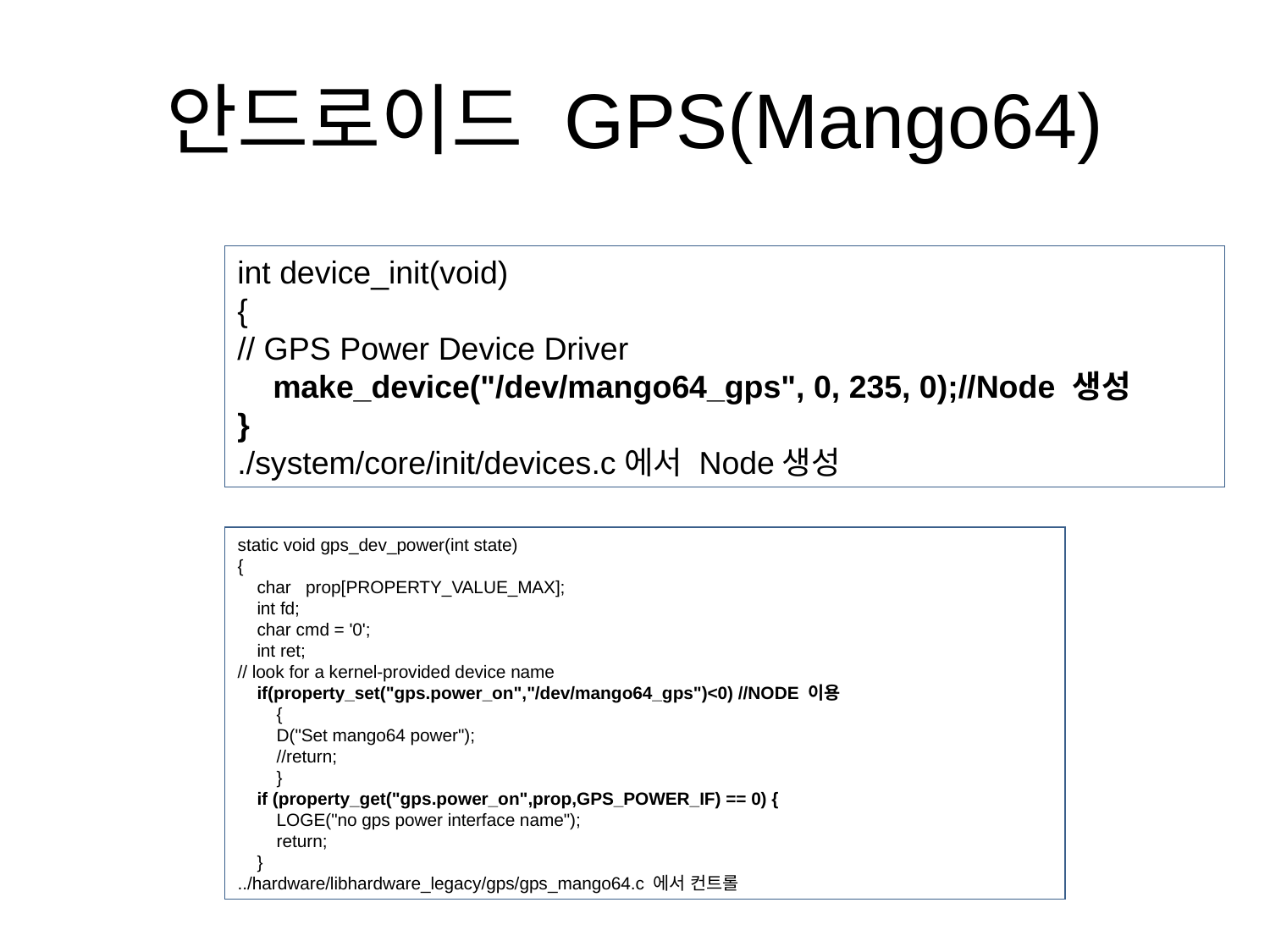

# 안드로이드 GPS(Mango64)
int device_init(void)
{
// GPS Power Device Driver
    make_device("/dev/mango64_gps", 0, 235, 0);//Node 생성
}
./system/core/init/devices.c에서 Node생성
static void gps_dev_power(int state)
{
    char   prop[PROPERTY_VALUE_MAX];
    int fd;
    char cmd = '0';
    int ret;
// look for a kernel-provided device name
    if(property_set("gps.power_on","/dev/mango64_gps")<0) //NODE 이용
        {
        D("Set mango64 power");
        //return;
        }
    if (property_get("gps.power_on",prop,GPS_POWER_IF) == 0) {
        LOGE("no gps power interface name");
        return;
    }
../hardware/libhardware_legacy/gps/gps_mango64.c 에서 컨트롤